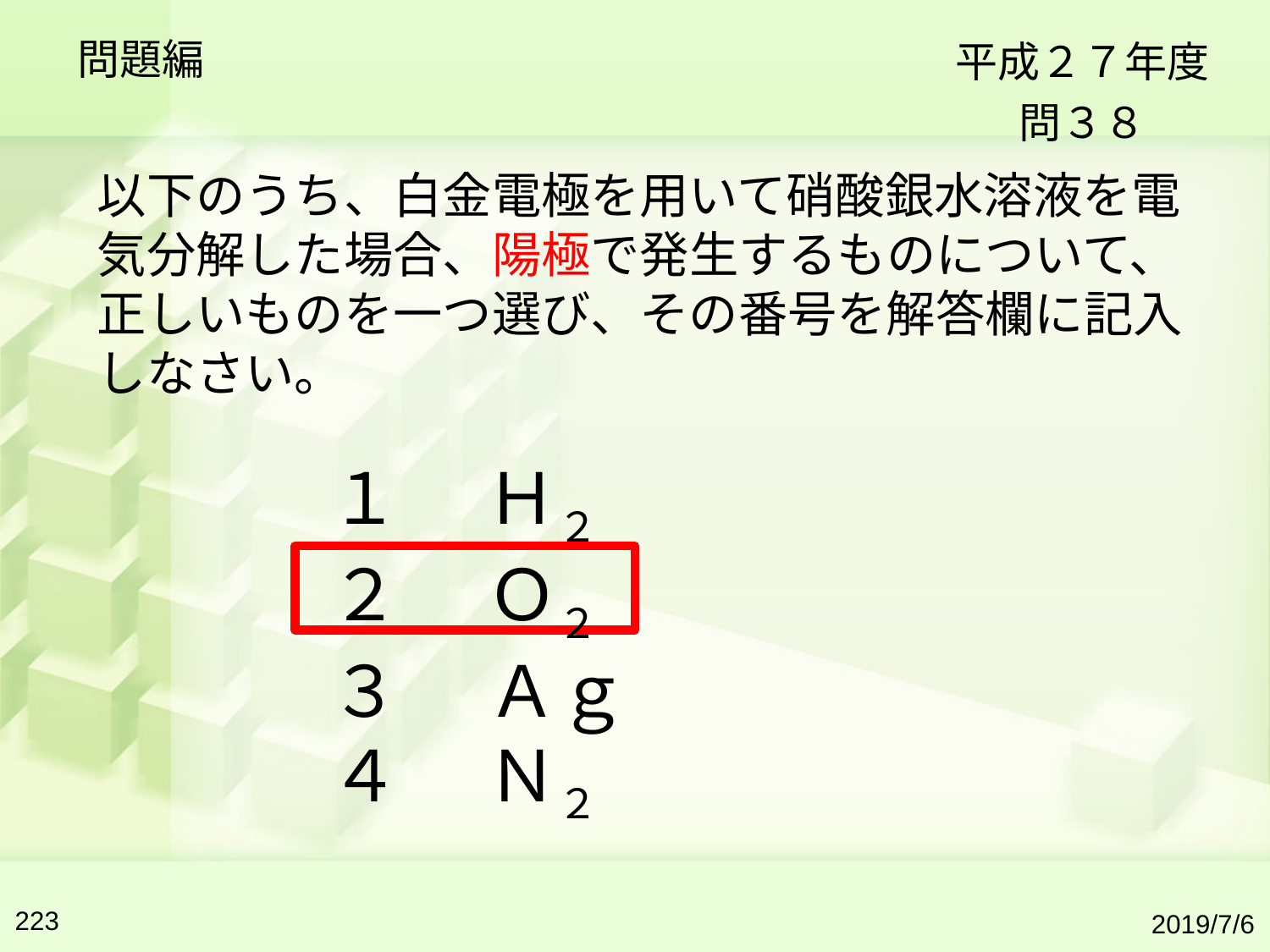

問題編
平成２７年度
問３８
以下のうち、白金電極を用いて硝酸銀水溶液を電気分解した場合、陽極で発生するものについて、正しいものを一つ選び、その番号を解答欄に記入しなさい。
１　 Ｈ２
２　 Ｏ２
３　 Ａｇ
４　 Ｎ２

223
2019/7/6